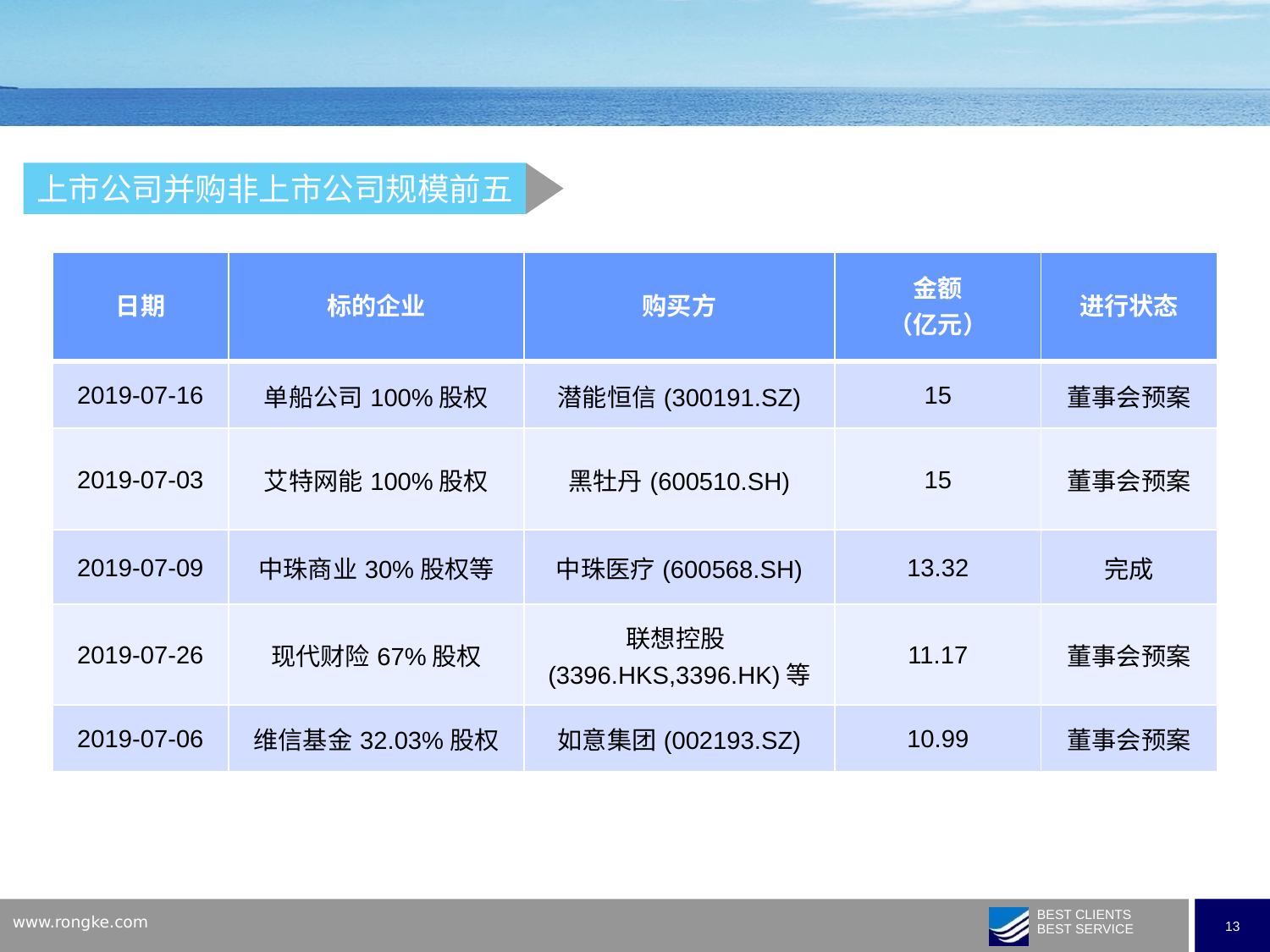

上市公司并购非上市公司规模前五

| 日期 | 标的企业 | 购买方 | 金额 （亿元） | 进行状态 |
| --- | --- | --- | --- | --- |
| 2019-07-16 | 单船公司100%股权 | 潜能恒信(300191.SZ) | 15 | 董事会预案 |
| 2019-07-03 | 艾特网能100%股权 | 黑牡丹(600510.SH) | 15 | 董事会预案 |
| 2019-07-09 | 中珠商业30%股权等 | 中珠医疗(600568.SH) | 13.32 | 完成 |
| 2019-07-26 | 现代财险67%股权 | 联想控股(3396.HKS,3396.HK)等 | 11.17 | 董事会预案 |
| 2019-07-06 | 维信基金32.03%股权 | 如意集团(002193.SZ) | 10.99 | 董事会预案 |